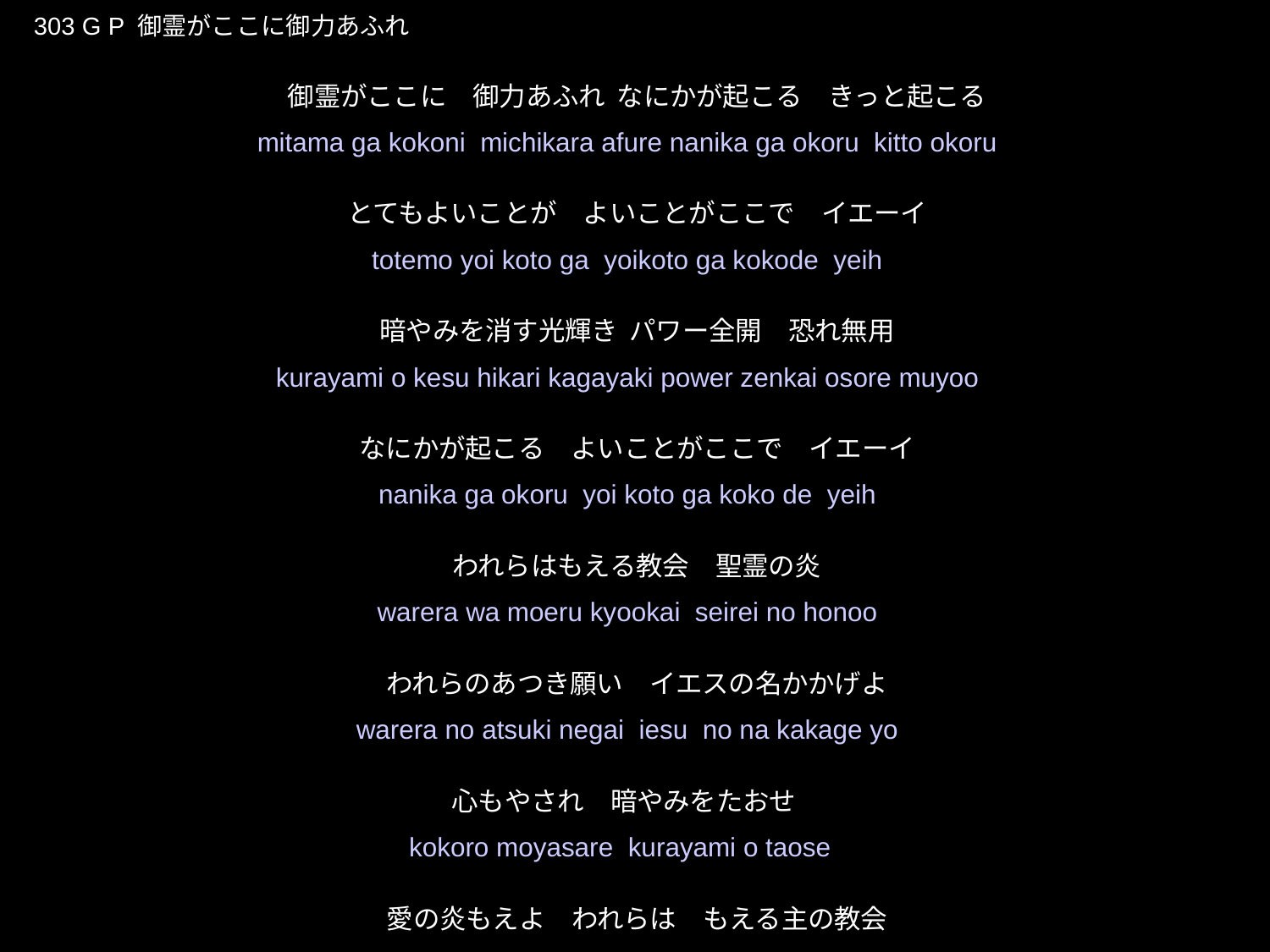

みたまがここにみちからあふれ
★P
303 G P 御霊がここに御力あふれ
御霊がここに　御力あふれ  なにかが起こる　きっと起こる
とてもよいことが　よいことがここで　イエーイ
暗やみを消す光輝き  パワー全開　恐れ無用
なにかが起こる　よいことがここで　イエーイ
われらはもえる教会　聖霊の炎
われらのあつき願い　イエスの名かかげよ
心もやされ　暗やみをたおせ　
愛の炎もえよ　われらは　もえる主の教会
★３
mitama ga kokoni  michikara afure nanika ga okoru  kitto okoru
totemo yoi koto ga  yoikoto ga kokode  yeih
kurayami o kesu hikari kagayaki power zenkai osore muyoo
nanika ga okoru  yoi koto ga koko de  yeih
warera wa moeru kyookai  seirei no honoo
warera no atsuki negai  iesu  no na kakage yo
kokoro moyasare  kurayami o taose
ai no honoo moeyo warera wa  moeru kyookai